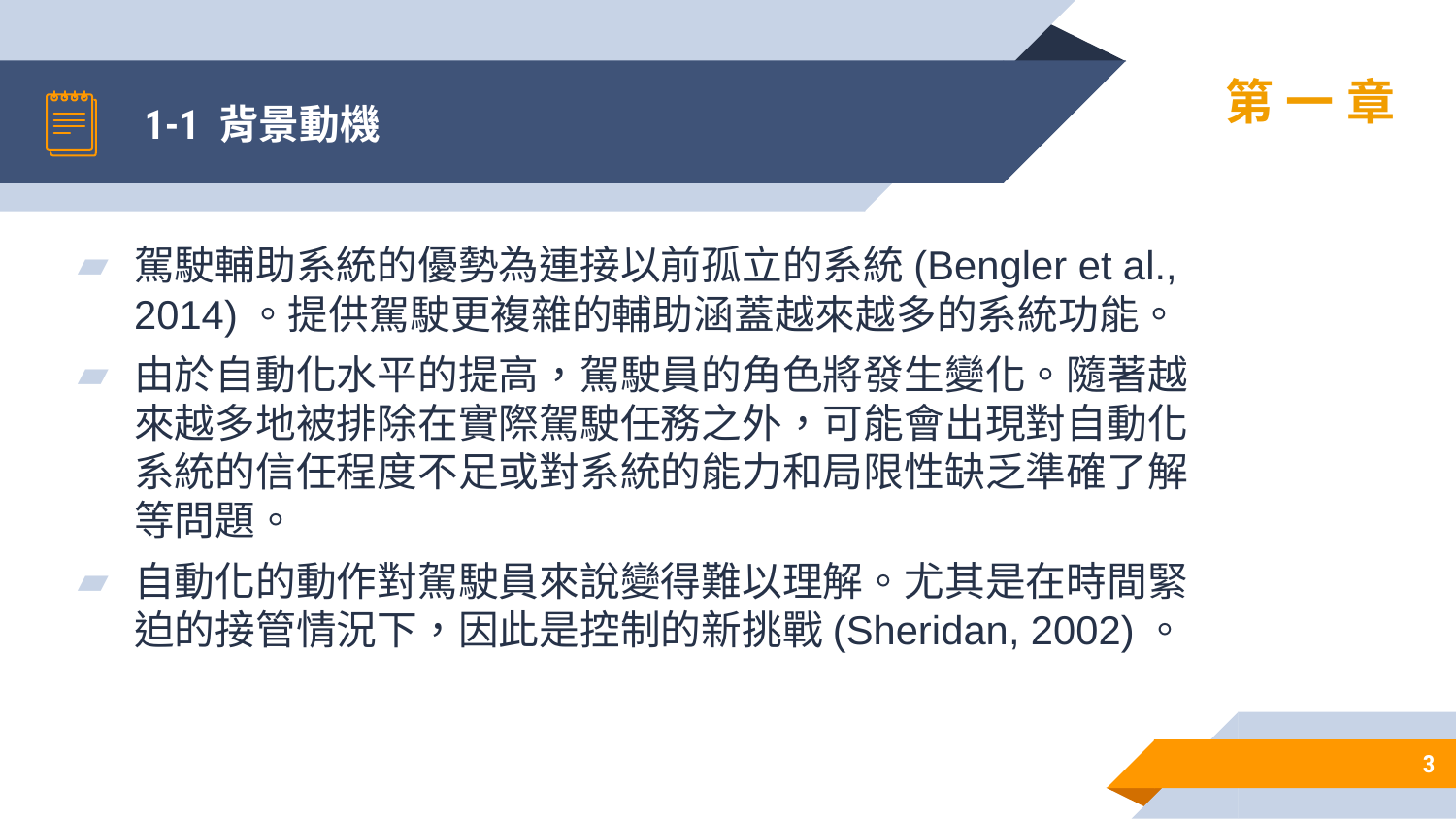

# 1-1 背景動機
第一章

駕駛輔助系統的優勢為連接以前孤立的系統(Bengler et al., 2014)。提供駕駛更複雜的輔助涵蓋越來越多的系統功能。
由於自動化水平的提高，駕駛員的角色將發生變化。隨著越來越多地被排除在實際駕駛任務之外，可能會出現對自動化系統的信任程度不足或對系統的能力和局限性缺乏準確了解等問題。
自動化的動作對駕駛員來說變得難以理解。尤其是在時間緊迫的接管情況下，因此是控制的新挑戰(Sheridan, 2002)。

3